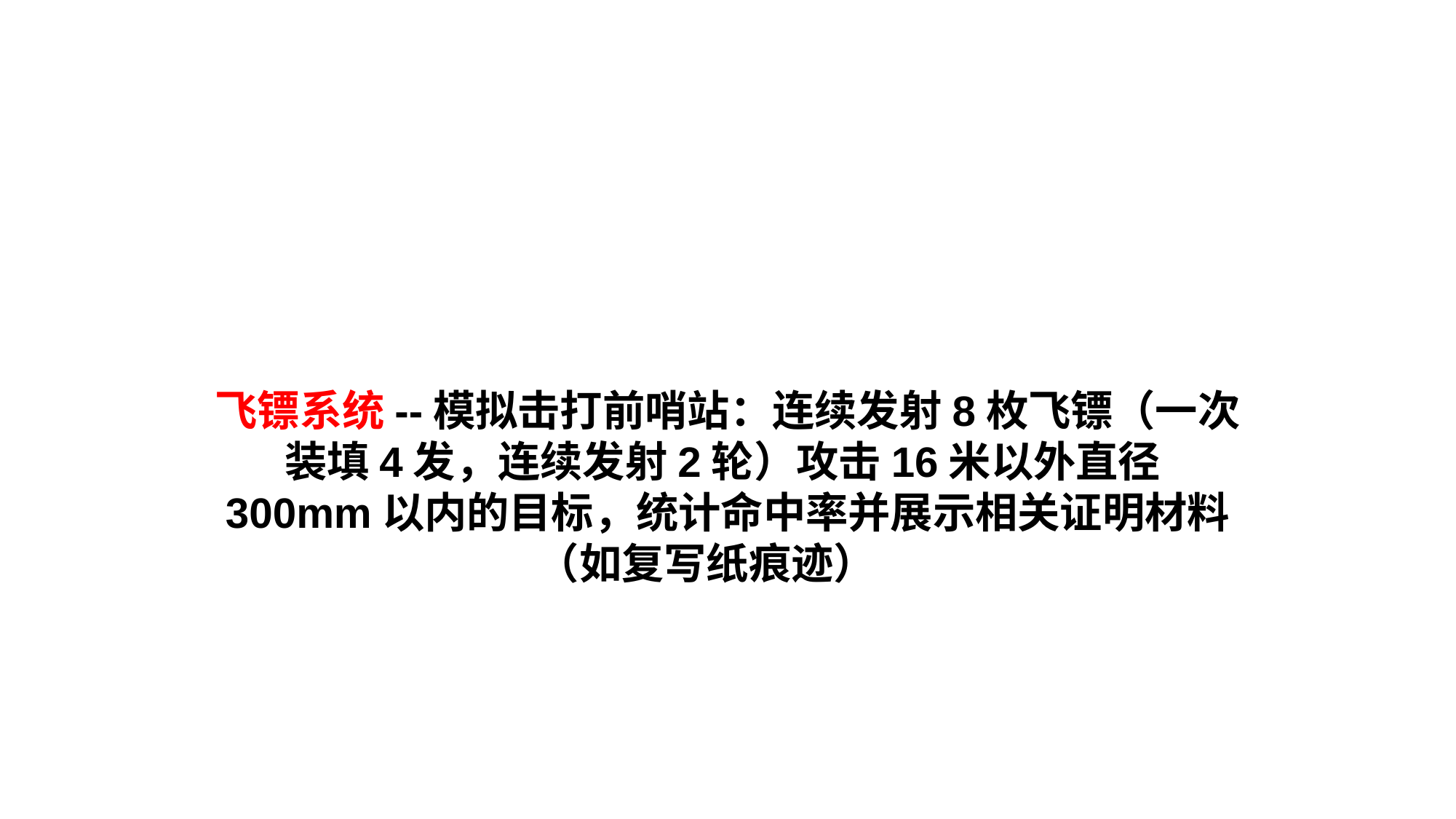

飞镖系统--模拟击打前哨站：连续发射8枚飞镖（一次装填4发，连续发射2轮）攻击16米以外直径300mm以内的目标，统计命中率并展示相关证明材料（如复写纸痕迹）